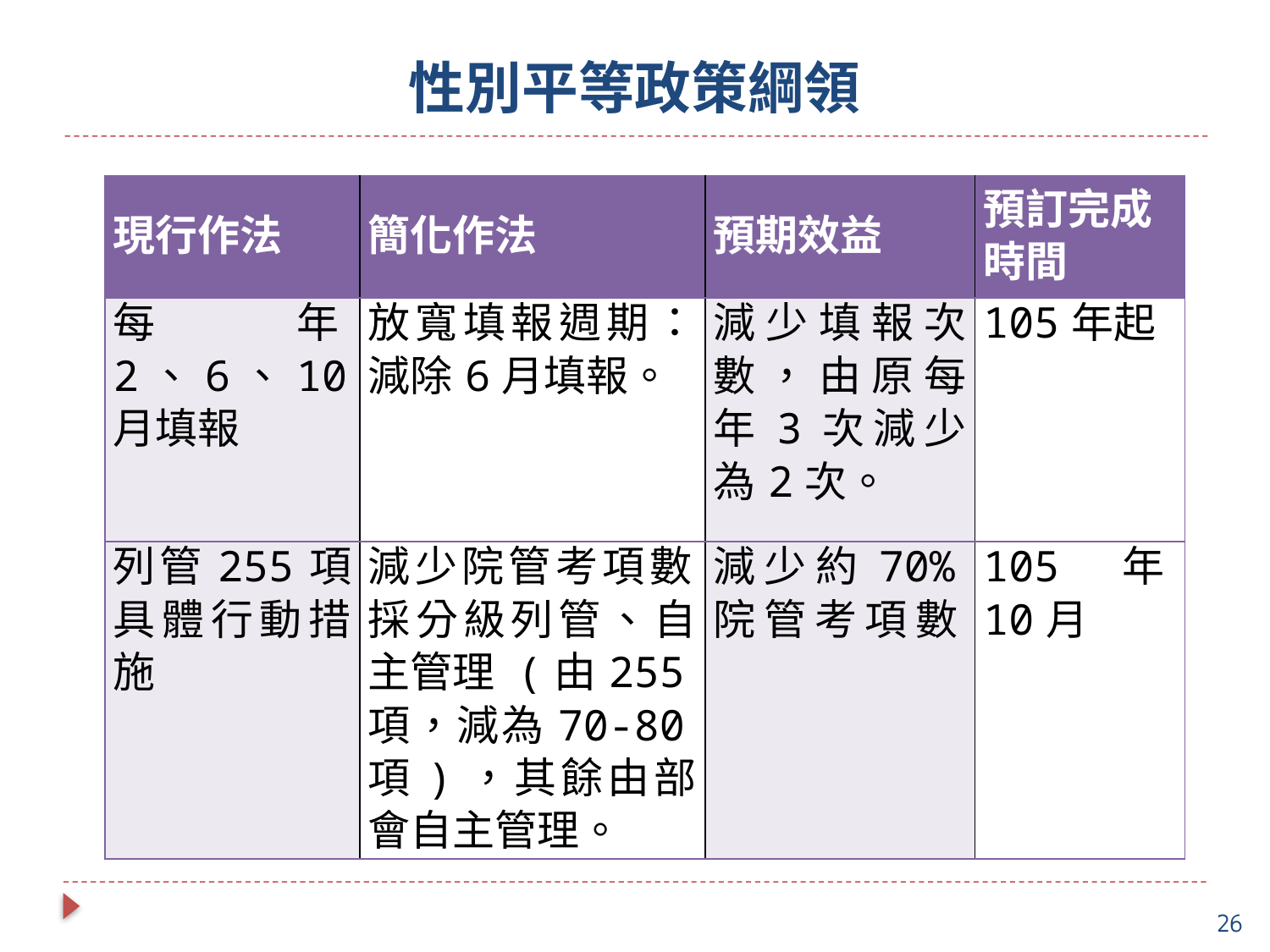

# 性別平等政策綱領
| 現行作法 | 簡化作法 | 預期效益 | 預訂完成時間 |
| --- | --- | --- | --- |
| 每年2、6、10月填報 | 放寬填報週期：減除6月填報。 | 減少填報次數，由原每年3次減少為2次。 | 105年起 |
| 列管255項具體行動措施 | 減少院管考項數：採分級列管、自主管理 (由255項，減為70-80項)，其餘由部會自主管理。 | 減少約70%院管考項數。 | 105年10月 |
26